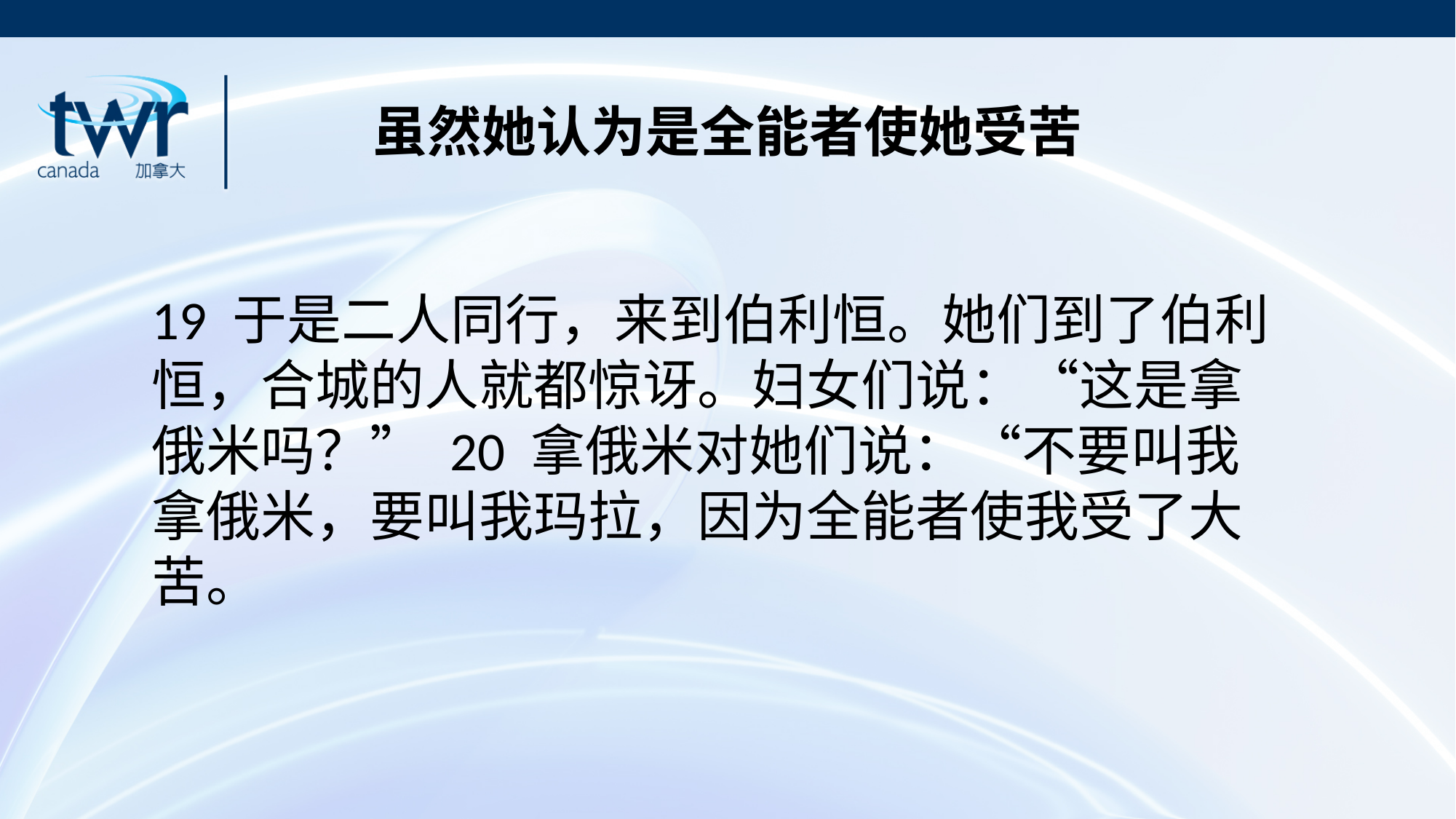

虽然她认为是全能者使她受苦
19 于是二人同行，来到伯利恒。她们到了伯利恒，合城的人就都惊讶。妇女们说：“这是拿俄米吗？” 20 拿俄米对她们说：“不要叫我拿俄米，要叫我玛拉，因为全能者使我受了大苦。